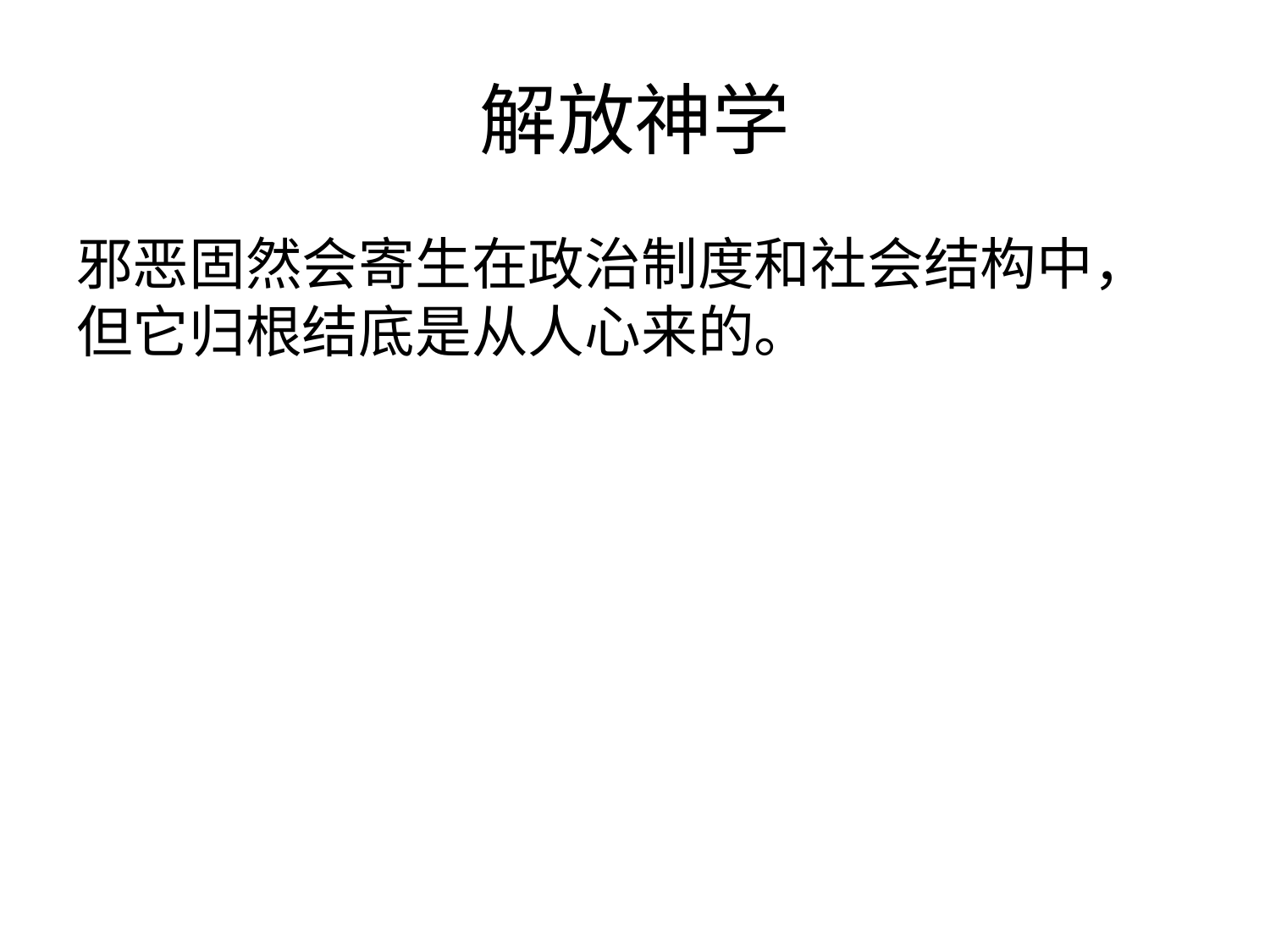

# 解放神学
邪恶固然会寄生在政治制度和社会结构中，但它归根结底是从人心来的。